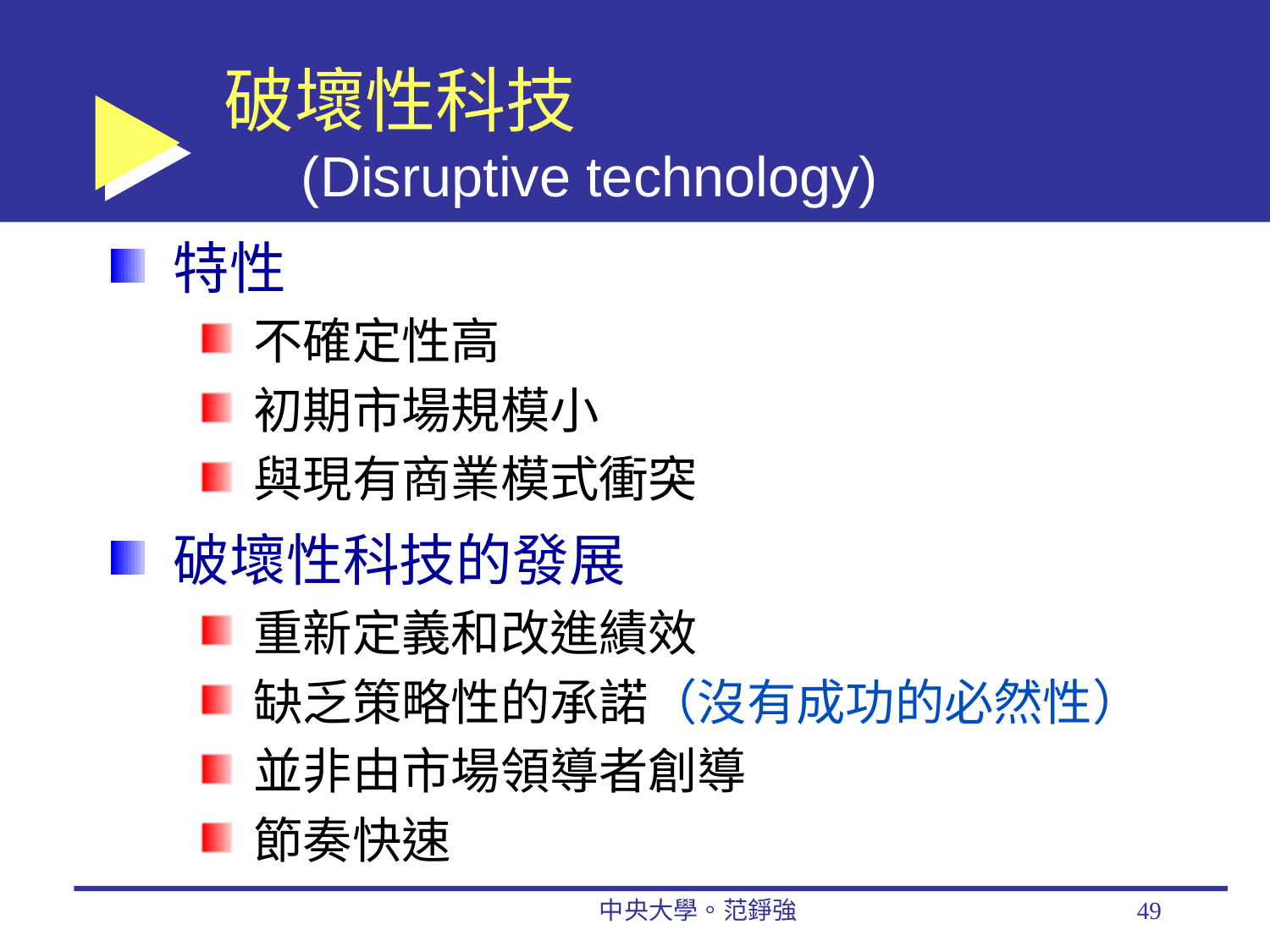

# 破壞性科技 (Disruptive technology)
特性
不確定性高
初期市場規模小
與現有商業模式衝突
破壞性科技的發展
重新定義和改進績效
缺乏策略性的承諾（沒有成功的必然性）
並非由市場領導者創導
節奏快速

中央大學。范錚強
49